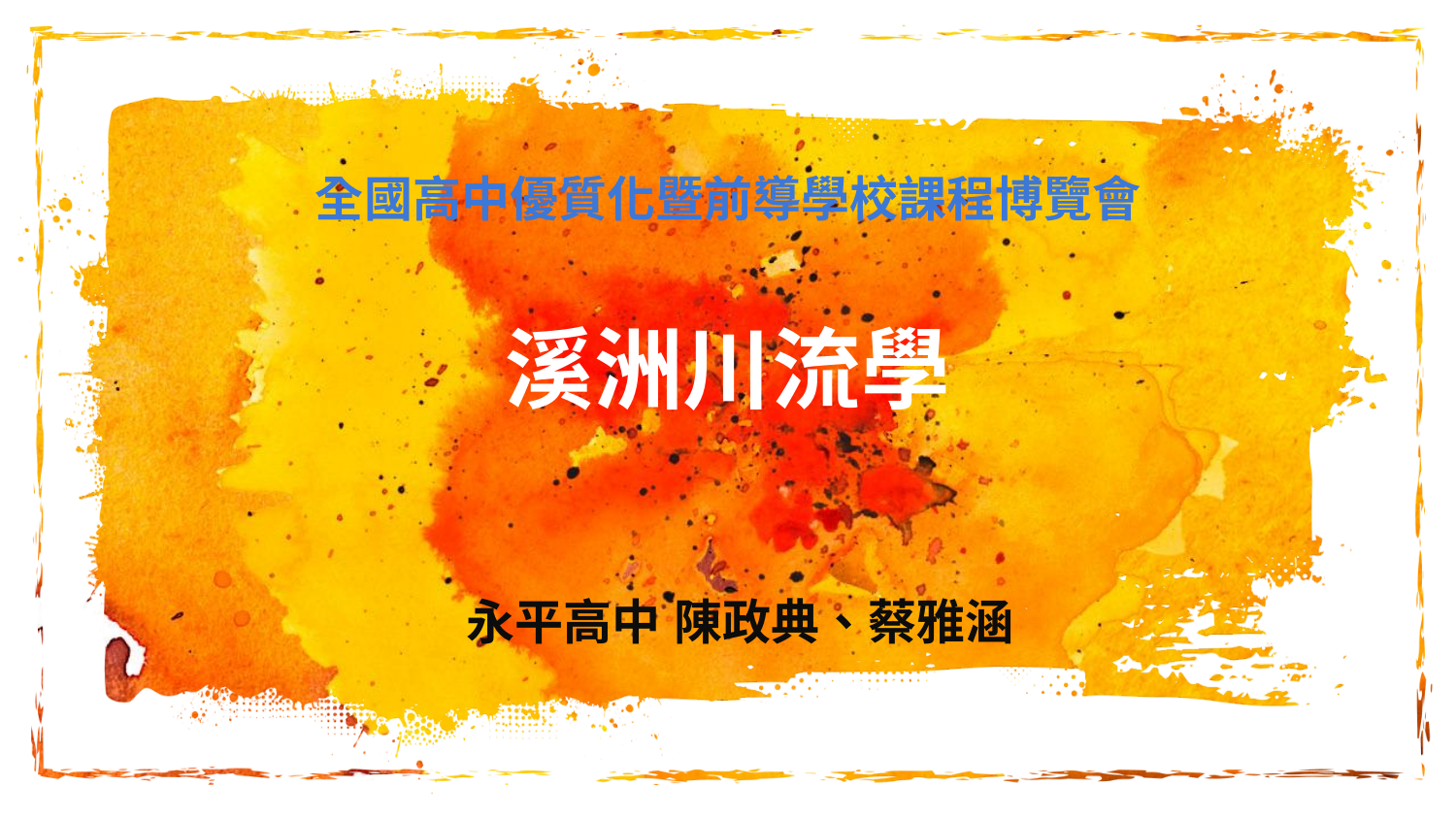

全國高中優質化暨前導學校課程博覽會

溪洲川流學

永平高中 陳政典、蔡雅涵